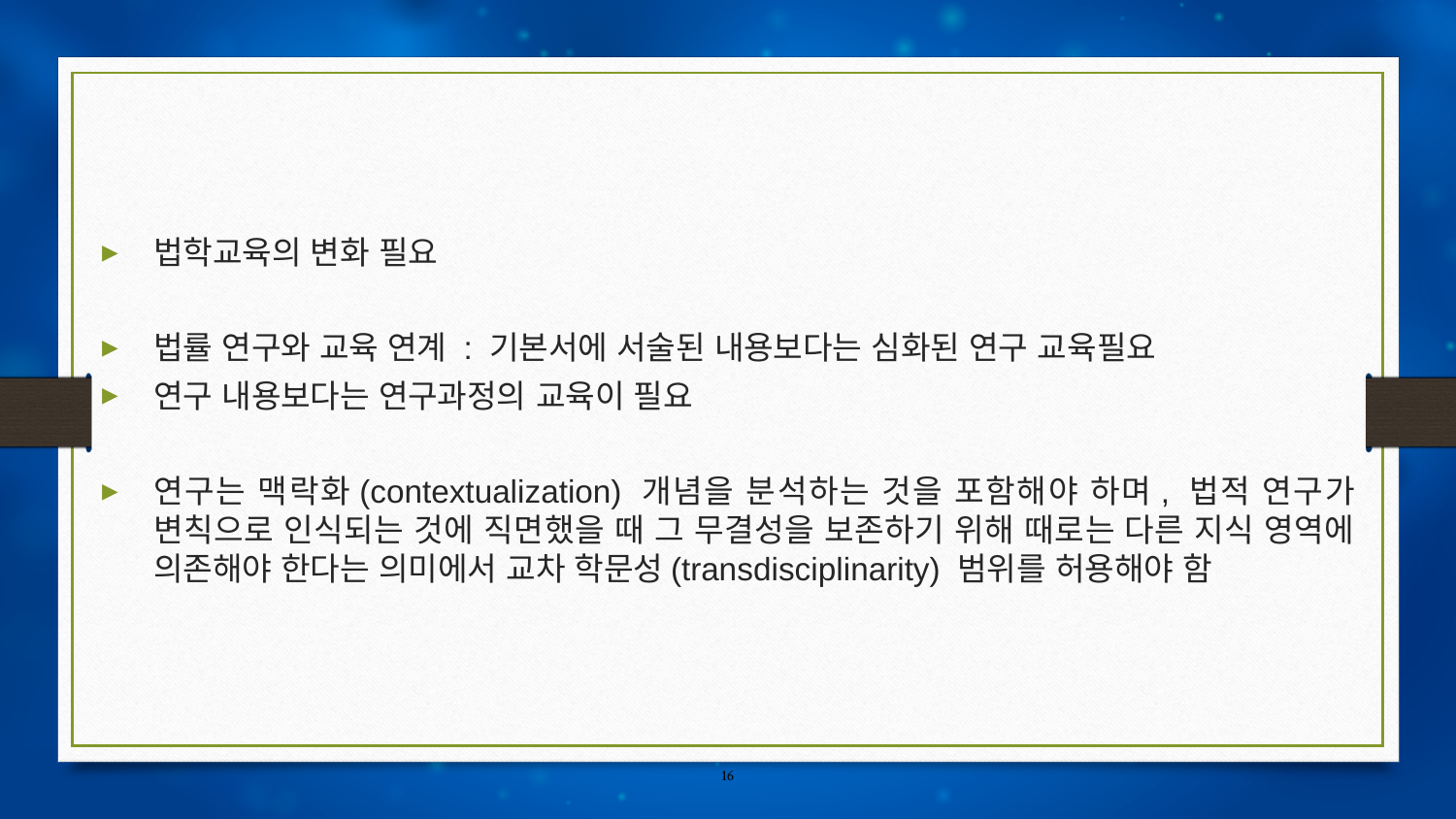

법학교육의 변화 필요

법률 연구와 교육 연계 : 기본서에 서술된 내용보다는 심화된 연구 교육필요
연구 내용보다는 연구과정의 교육이 필요

연구는 맥락화(contextualization) 개념을 분석하는 것을 포함해야 하며, 법적 연구가 변칙으로 인식되는 것에 직면했을 때 그 무결성을 보존하기 위해 때로는 다른 지식 영역에 의존해야 한다는 의미에서 교차 학문성(transdisciplinarity) 범위를 허용해야 함
16